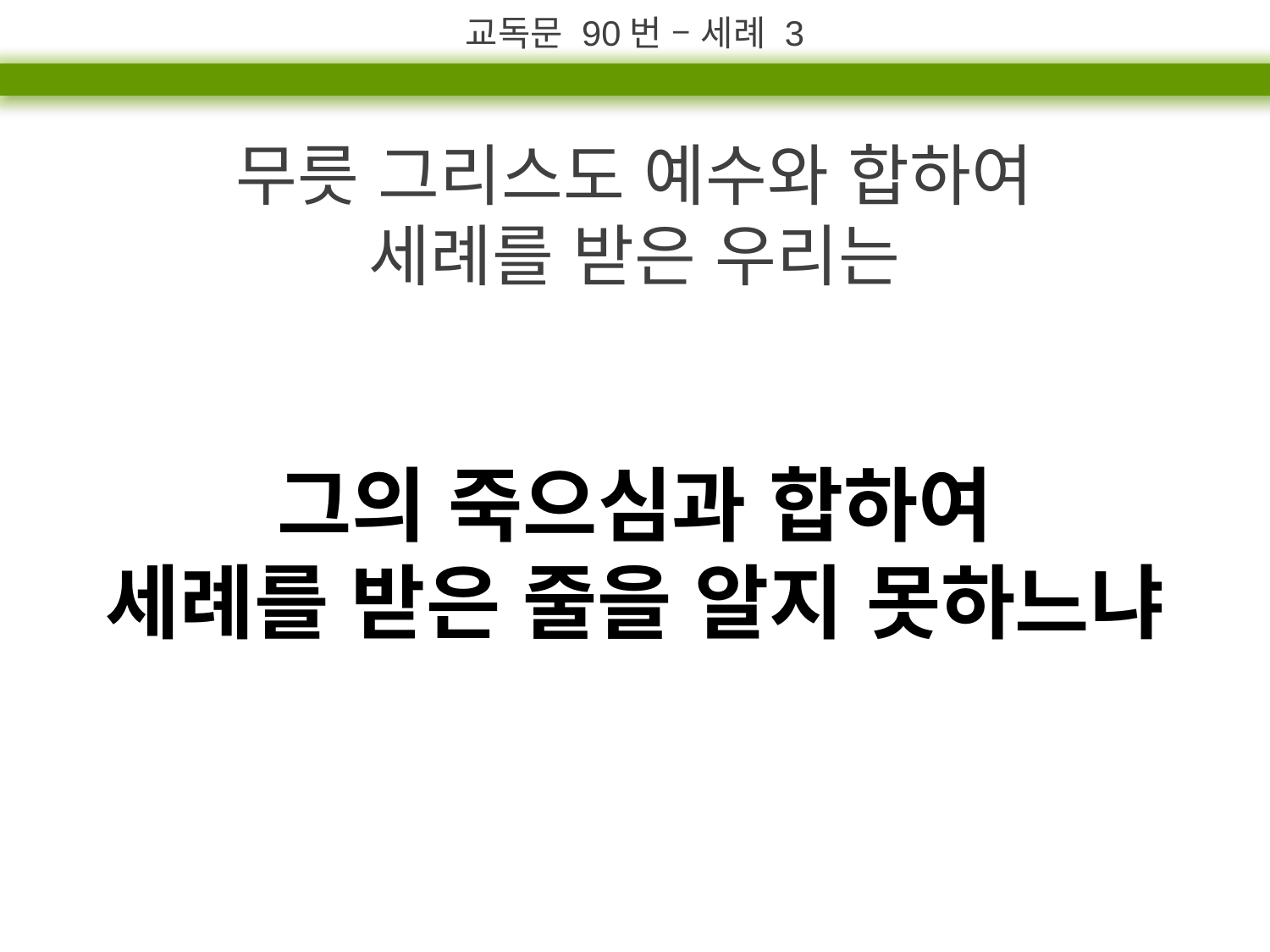

교독문 90번 – 세례 3

무릇 그리스도 예수와 합하여
세례를 받은 우리는
그의 죽으심과 합하여
세례를 받은 줄을 알지 못하느냐